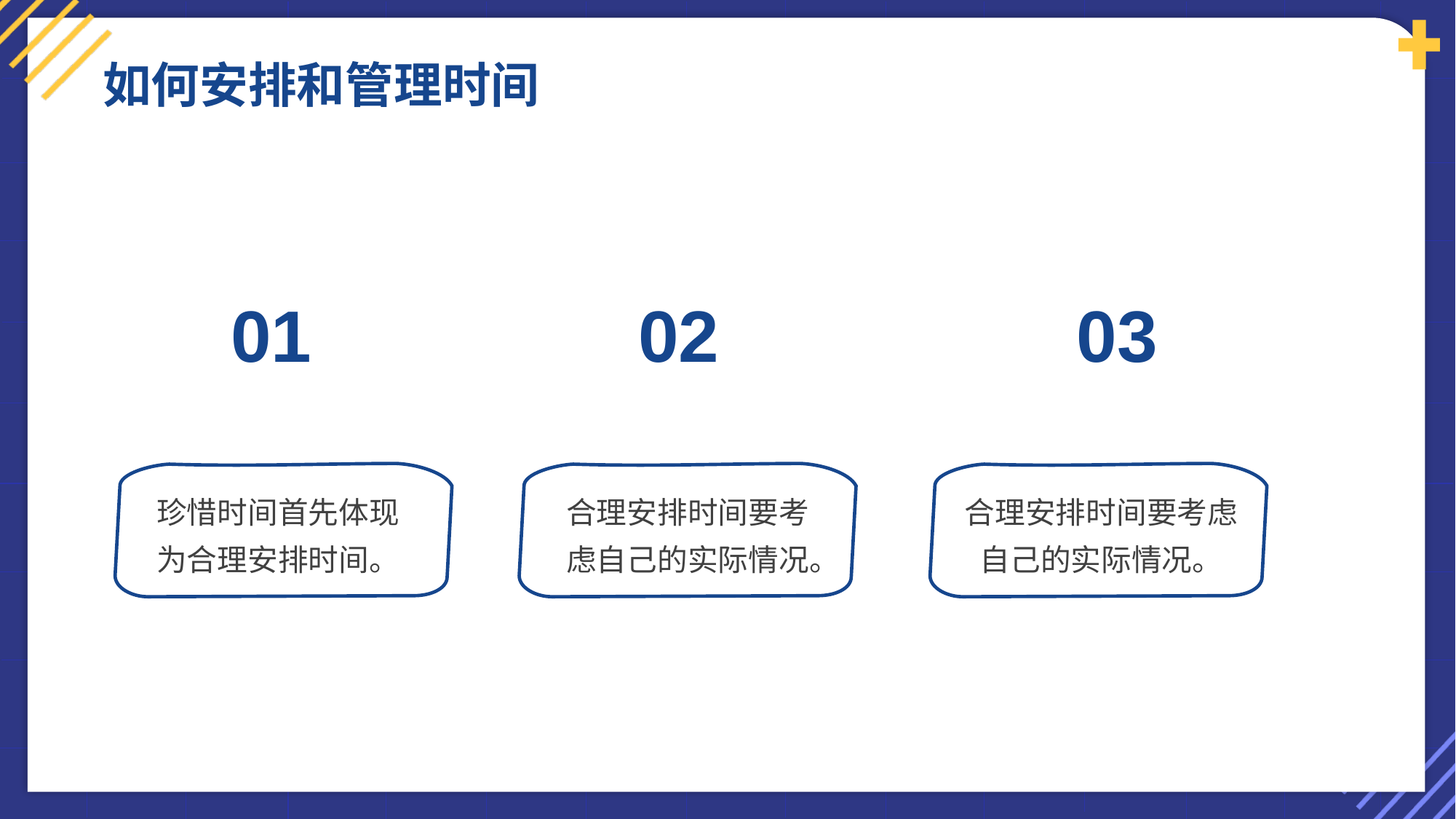

01
02
03

珍惜时间首先体现为合理安排时间。
合理安排时间要考虑自己的实际情况。

合理安排时间要考虑自己的实际情况。